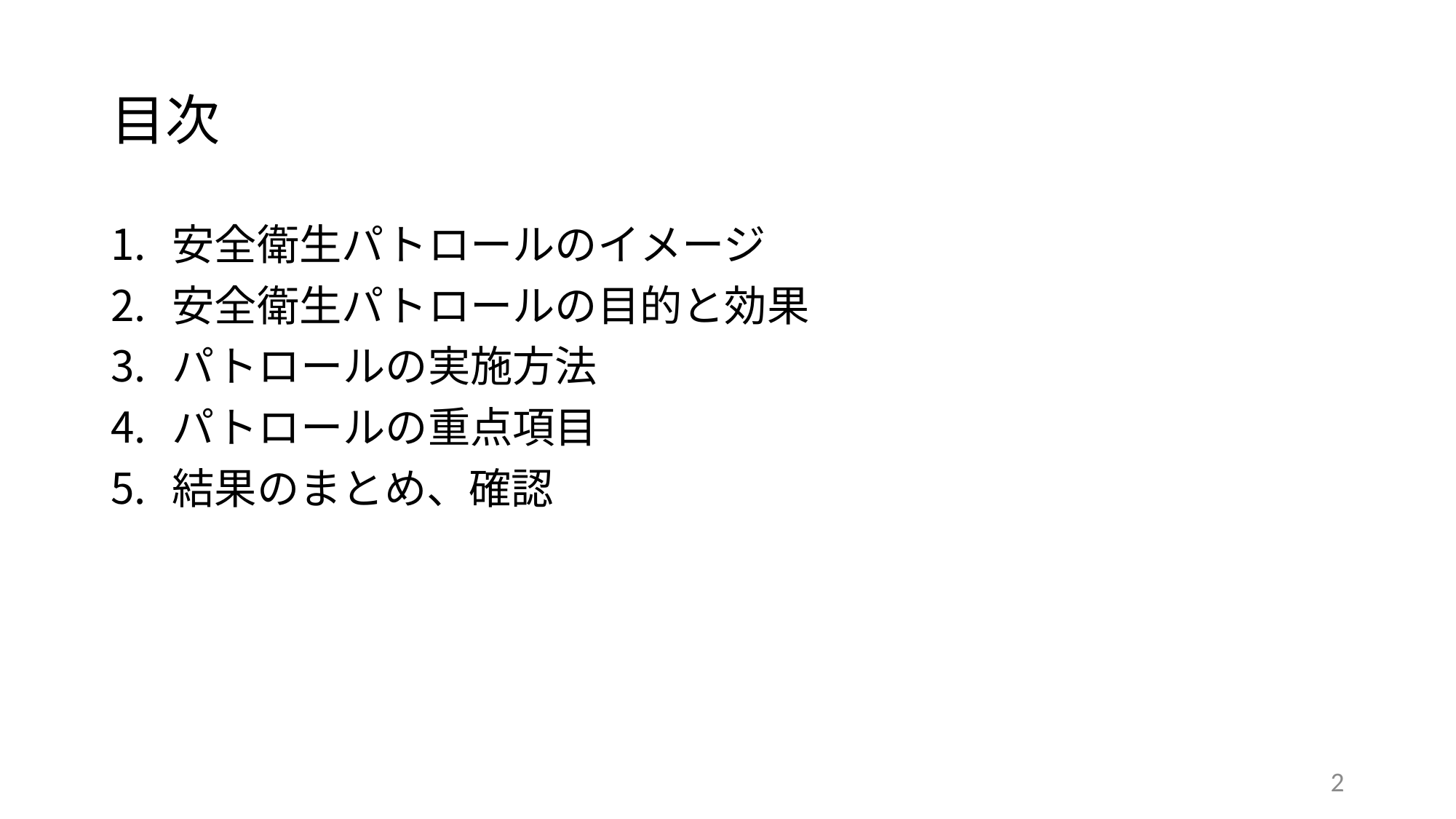

# 目次
安全衛生パトロールのイメージ
安全衛生パトロールの目的と効果
パトロールの実施方法
パトロールの重点項目
結果のまとめ、確認

2